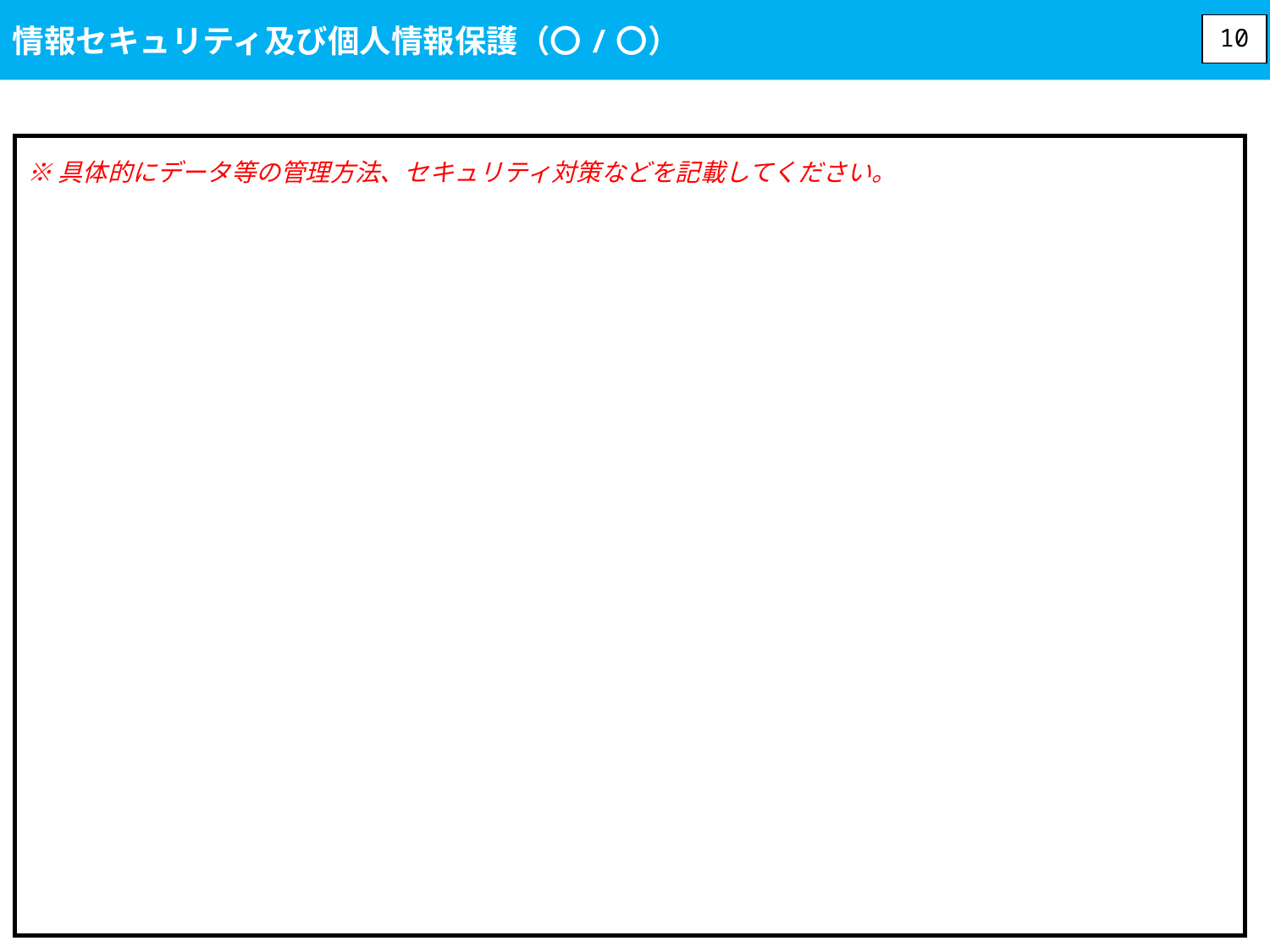

情報セキュリティ及び個人情報保護（〇/〇）
10

※具体的にデータ等の管理方法、セキュリティ対策などを記載してください。